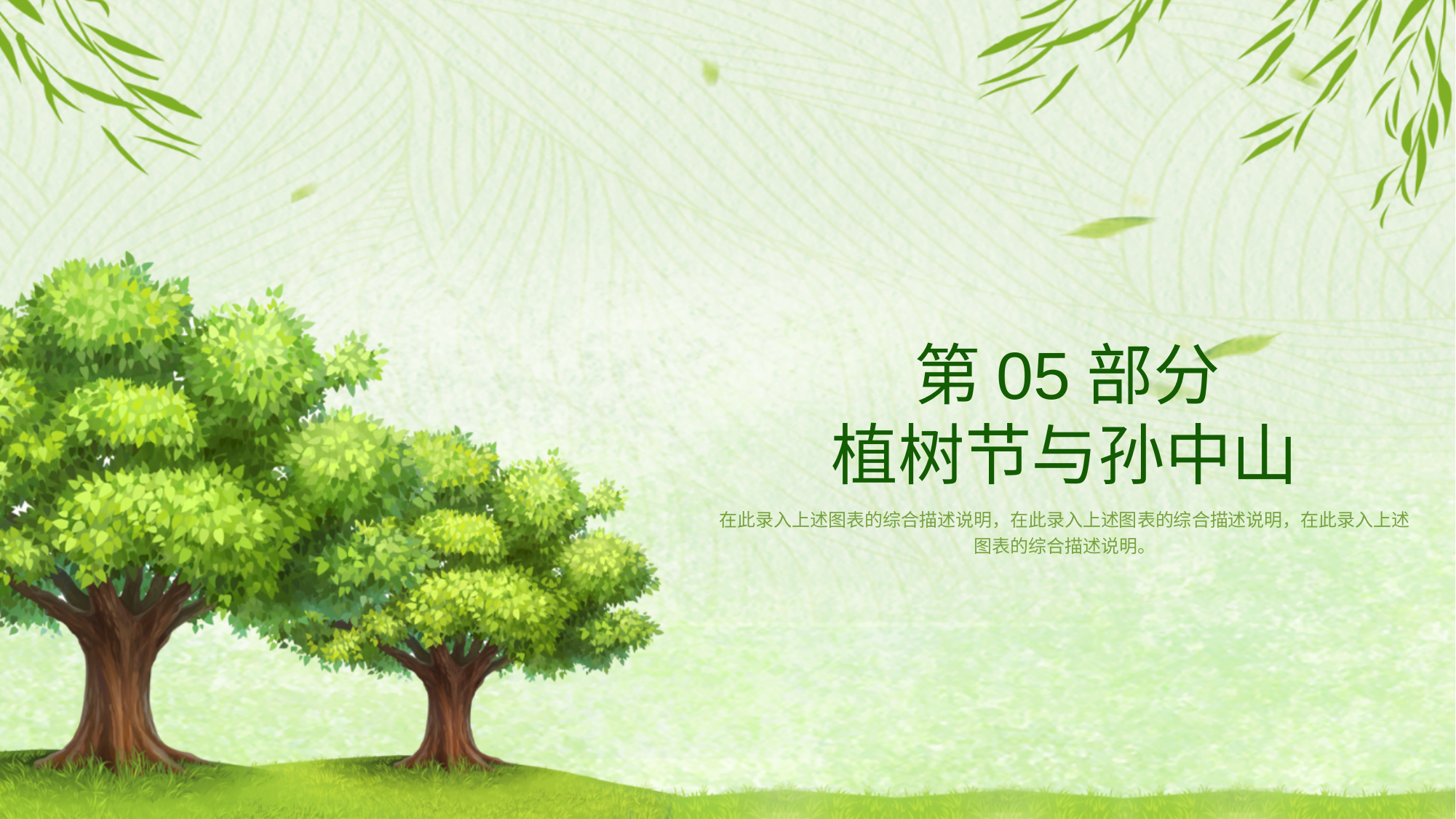

第05部分
植树节与孙中山
在此录入上述图表的综合描述说明，在此录入上述图表的综合描述说明，在此录入上述图表的综合描述说明。